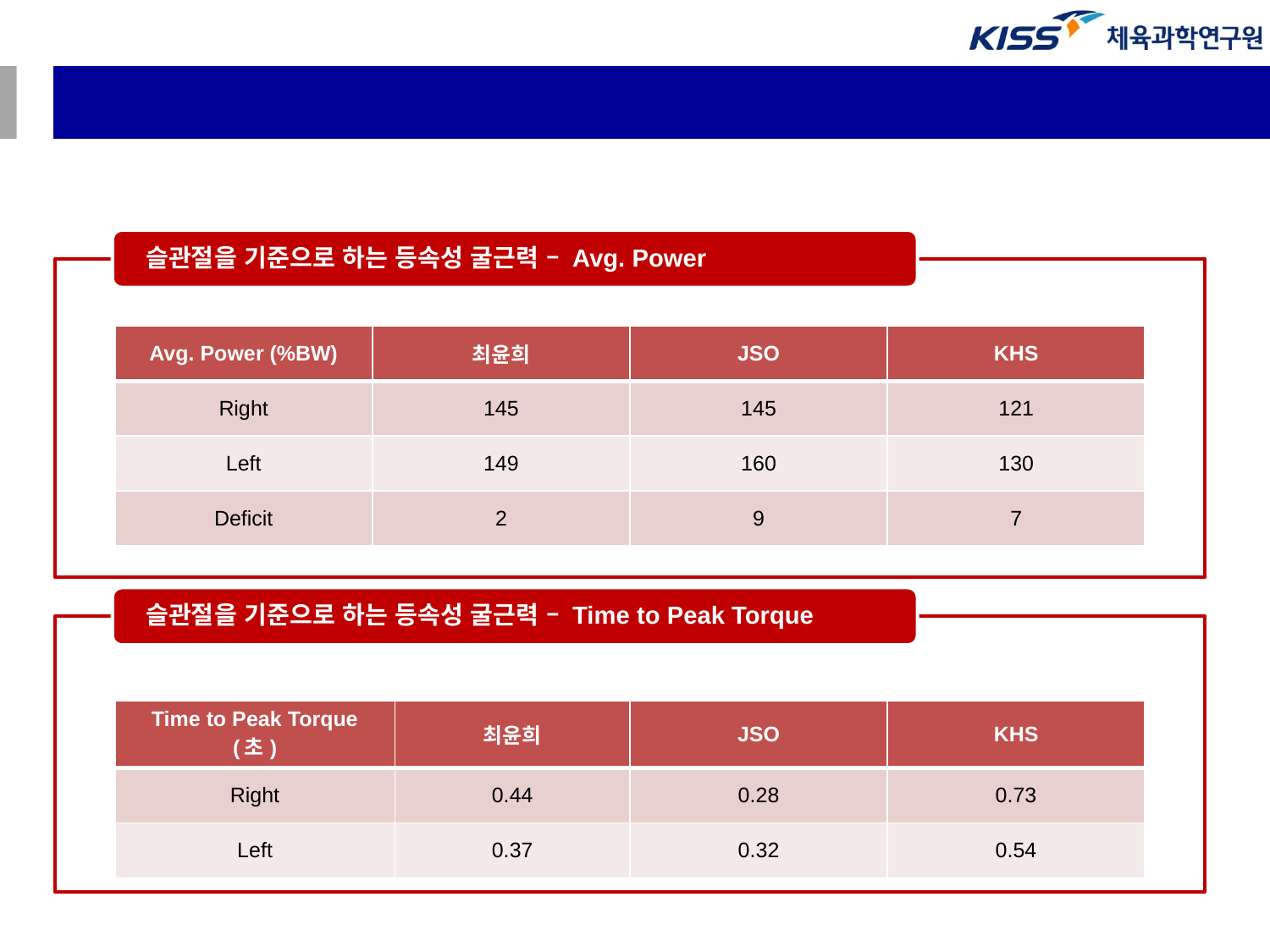

슬관절을 기준으로 하는 등속성 굴근력 – Avg. Power

슬관절을 기준으로 하는 등속성 굴근력 – Time to Peak Torque
| Avg. Power (%BW) | 최윤희 | JSO | KHS |
| --- | --- | --- | --- |
| Right | 145 | 145 | 121 |
| Left | 149 | 160 | 130 |
| Deficit | 2 | 9 | 7 |
| Time to Peak Torque (초) | 최윤희 | JSO | KHS |
| --- | --- | --- | --- |
| Right | 0.44 | 0.28 | 0.73 |
| Left | 0.37 | 0.32 | 0.54 |